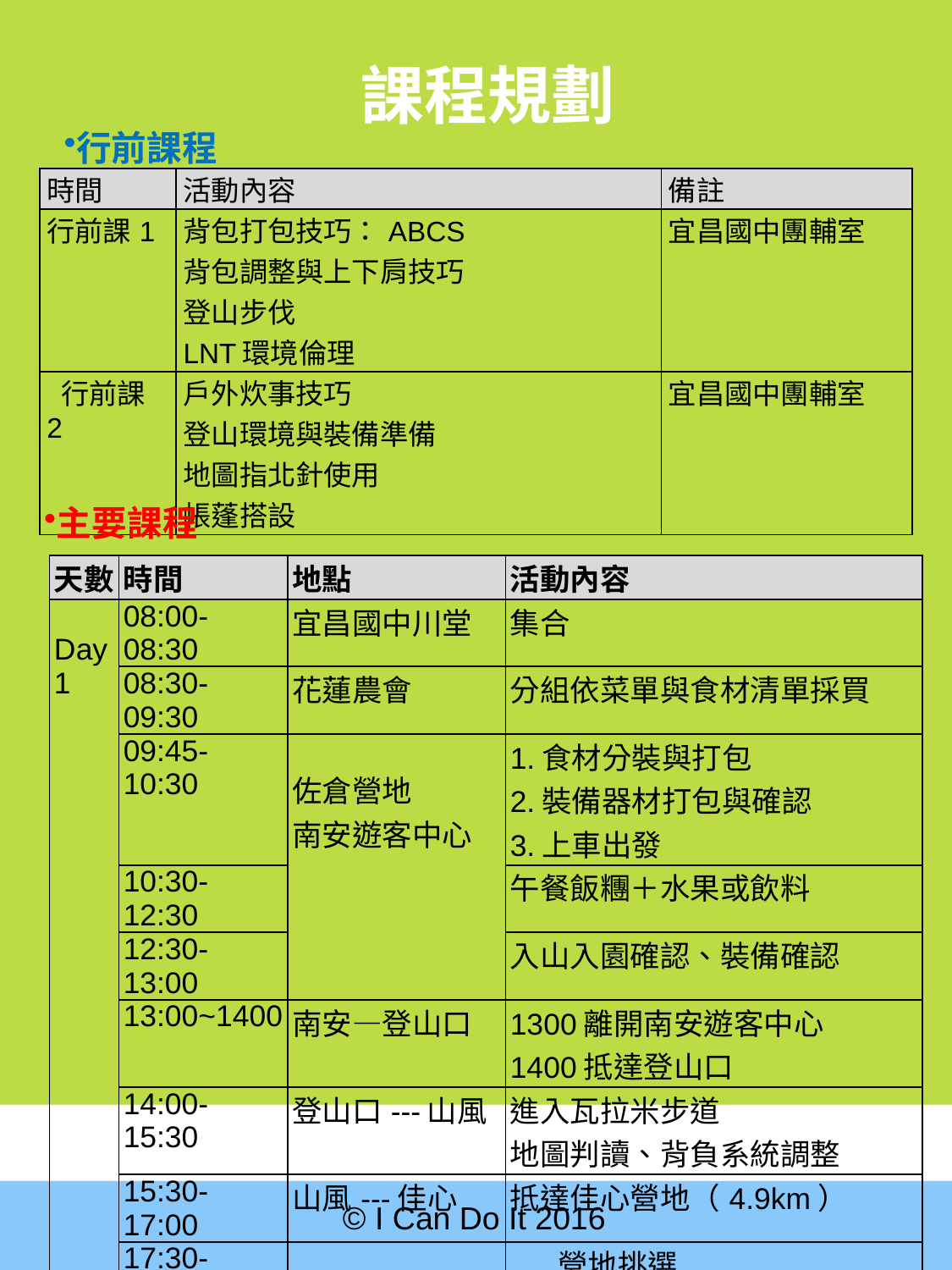

課程規劃
行前課程

| 時間 | 活動內容 | 備註 |
| --- | --- | --- |
| 行前課1 | 背包打包技巧：ABCS 背包調整與上下肩技巧 登山步伐 LNT環境倫理 | 宜昌國中團輔室 |
| 行前課2 | 戶外炊事技巧 登山環境與裝備準備 地圖指北針使用 帳蓬搭設 | 宜昌國中團輔室 |

主要課程

| 天數 | 時間 | 地點 | 活動內容 |
| --- | --- | --- | --- |
| Day1 | 08:00-08:30 | 宜昌國中川堂 | 集合 |
|  | 08:30-09:30 | 花蓮農會 | 分組依菜單與食材清單採買 |
|  | 09:45-10:30 | 佐倉營地 南安遊客中心 | 1.食材分裝與打包 2.裝備器材打包與確認 3.上車出發 |
|  | 10:30-12:30 |  | 午餐飯糰＋水果或飲料 |
|  | 12:30-13:00 |  | 入山入園確認、裝備確認 |
|  | 13:00~1400 | 南安—登山口 | 1300離開南安遊客中心 1400抵達登山口 |
|  | 14:00-15:30 | 登山口---山風 | 進入瓦拉米步道 地圖判讀、背負系統調整 |
|  | 15:30-17:00 | 山風---佳心 | 抵達佳心營地（4.9km） |
|  | 17:30-19:30 | 佳心營地 | 營地挑選 帳篷的搭建 處理廚餘物、清洗鍋碗 |
|  | 19:30-21:00 |  | 星光夜語&就寢 |
# © I Can Do It 2016